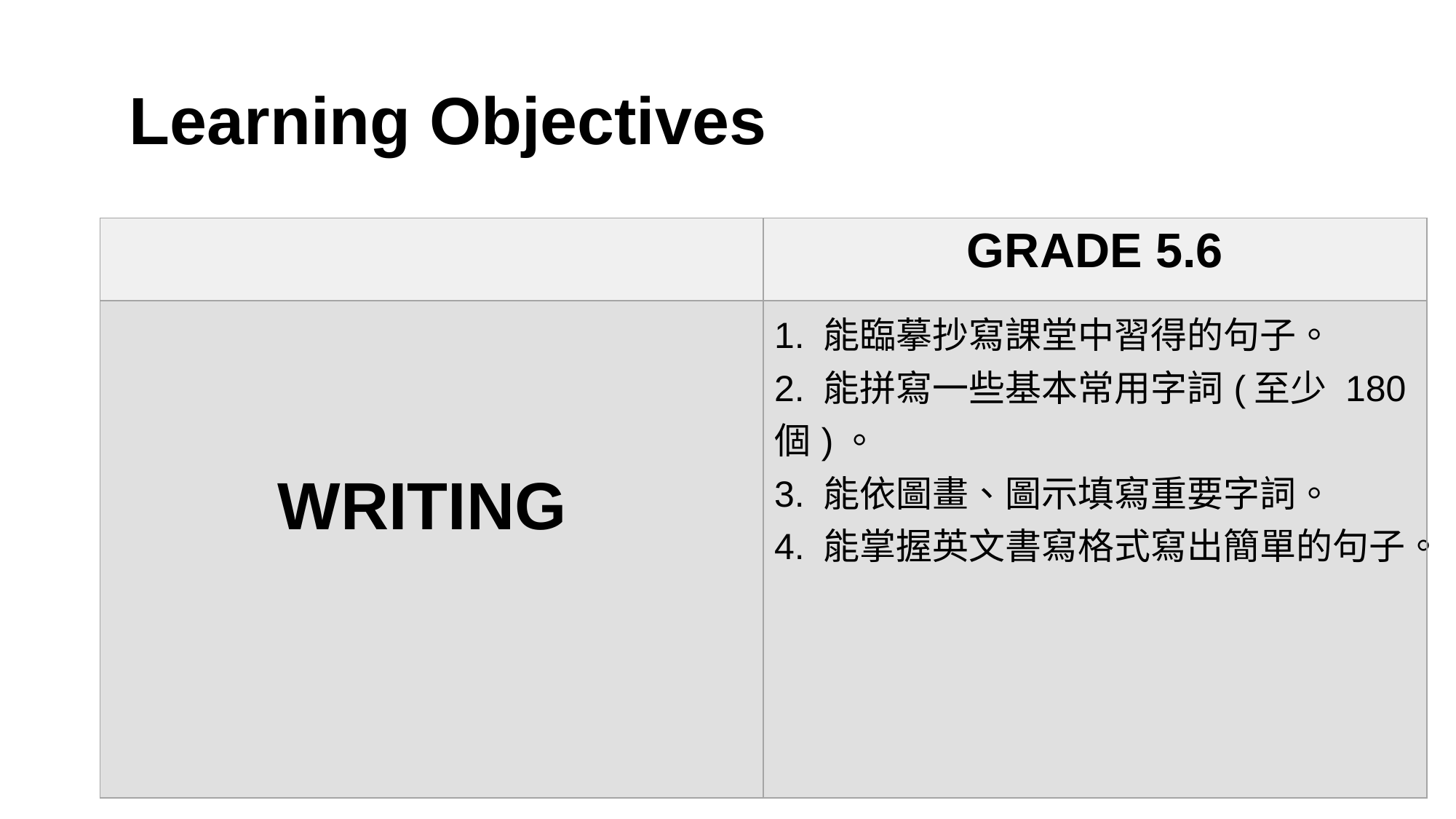

# Learning Objectives
|  | GRADE 5.6 |
| --- | --- |
| WRITING | 1. 能臨摹抄寫課堂中習得的句子。 2. 能拼寫一些基本常用字詞(至少 180 個)。 3. 能依圖畫、圖示填寫重要字詞。 4. 能掌握英文書寫格式寫出簡單的句子。 |